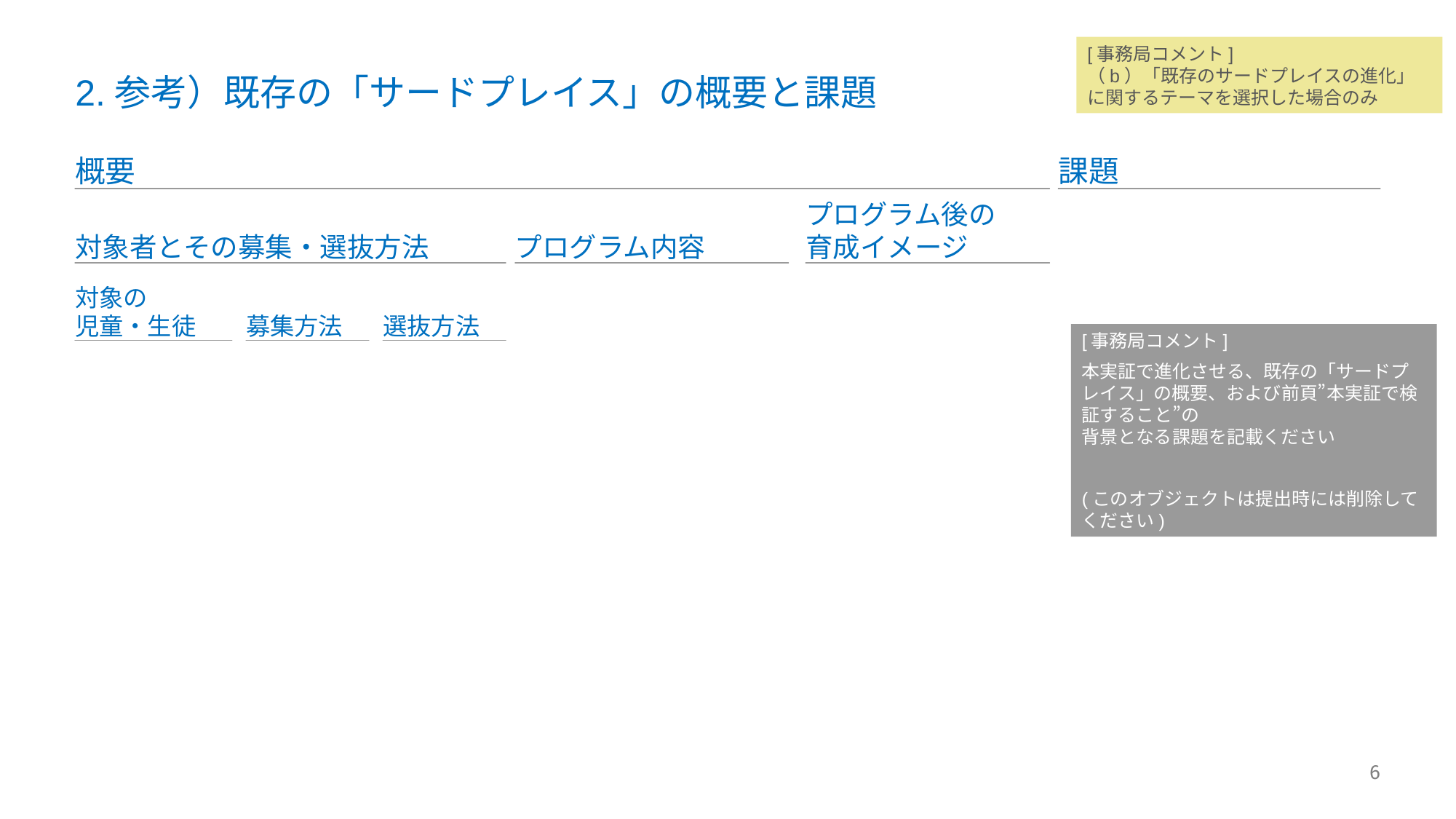

[事務局コメント]
（b）「既存のサードプレイスの進化」に関するテーマを選択した場合のみ
# 2.参考）既存の「サードプレイス」の概要と課題
概要
課題
対象者とその募集・選抜方法
プログラム内容
プログラム後の
育成イメージ
対象の
児童・生徒
募集方法
選抜方法
[事務局コメント]
本実証で進化させる、既存の「サードプレイス」の概要、および前頁”本実証で検証すること”の
背景となる課題を記載ください

(このオブジェクトは提出時には削除してください)